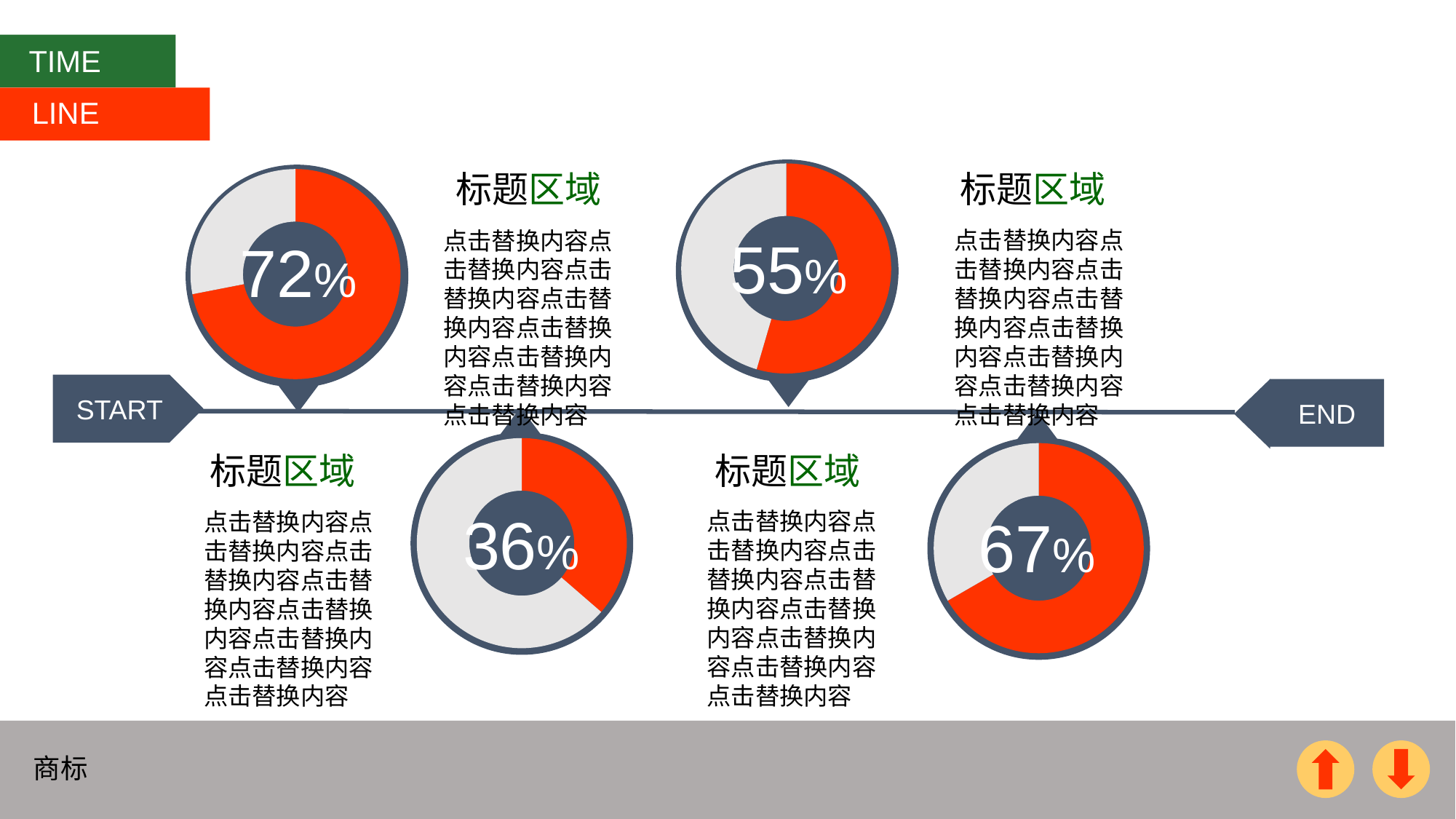

TIME
LINE

### Chart

| Category | 销售额 |
|---|---|
| 第一季度 | 6.0 |
| 第二季度 | 5.0 |
标题区域
标题区域

### Chart

| Category | 销售额 |
|---|---|
| 第一季度 | 8.2 |
| 第二季度 | 3.2 |
点击替换内容点击替换内容点击替换内容点击替换内容点击替换内容点击替换内容点击替换内容点击替换内容
点击替换内容点击替换内容点击替换内容点击替换内容点击替换内容点击替换内容点击替换内容点击替换内容
55%
72%
START
END

### Chart

| Category | 销售额 |
|---|---|
| 第一季度 | 4.0 |
| 第二季度 | 7.0 |

### Chart

| Category | 销售额 |
|---|---|
| 第一季度 | 8.0 |
| 第二季度 | 4.0 |
标题区域
标题区域
36%
67%
点击替换内容点击替换内容点击替换内容点击替换内容点击替换内容点击替换内容点击替换内容点击替换内容
点击替换内容点击替换内容点击替换内容点击替换内容点击替换内容点击替换内容点击替换内容点击替换内容